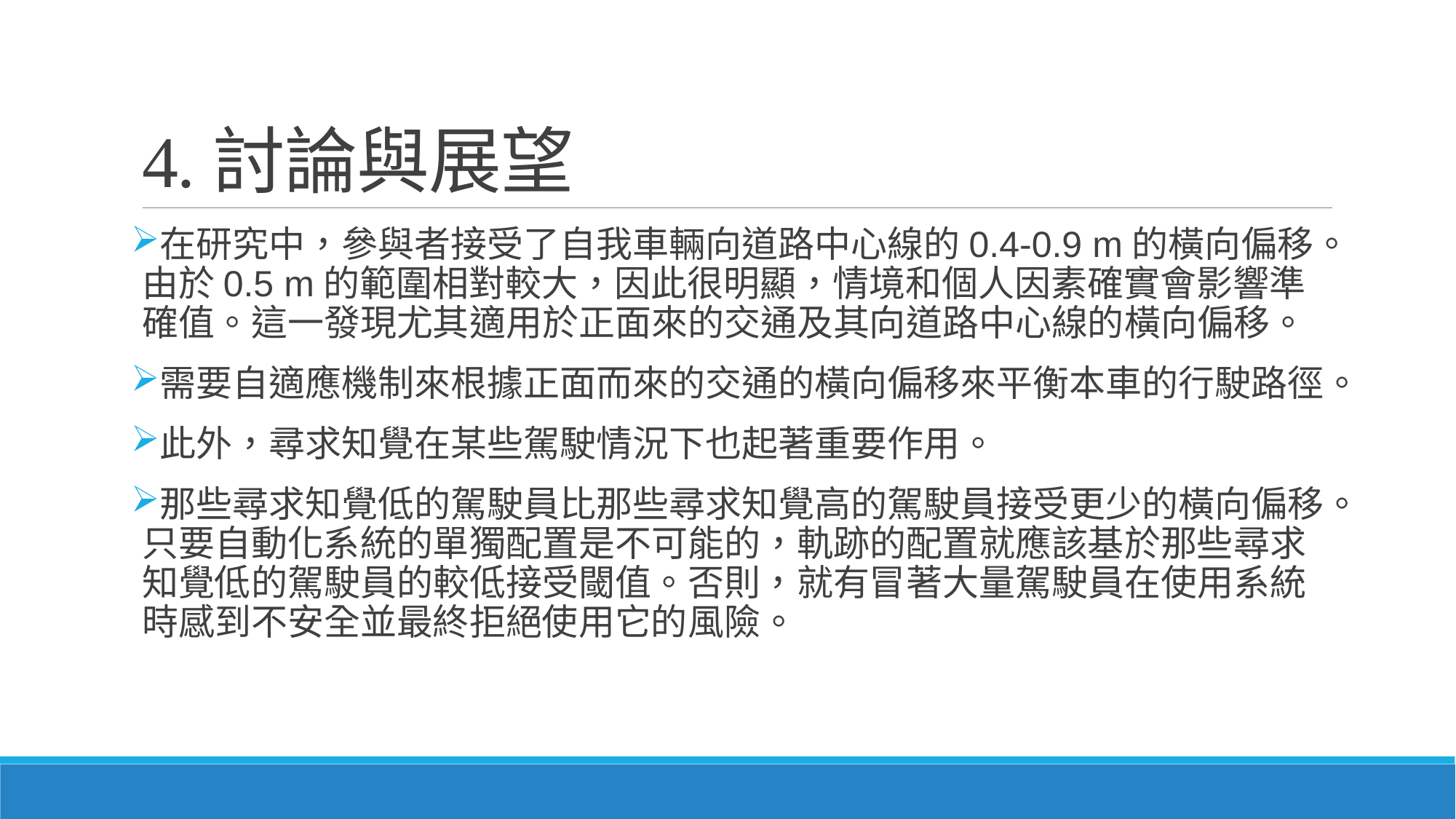

# 4.討論與展望
在研究中，參與者接受了自我車輛向道路中心線的0.4-0.9 m的橫向偏移。由於0.5 m的範圍相對較大，因此很明顯，情境和個人因素確實會影響準確值。這一發現尤其適用於正面來的交通及其向道路中心線的橫向偏移。
需要自適應機制來根據正面而來的交通的橫向偏移來平衡本車的行駛路徑。
此外，尋求知覺在某些駕駛情況下也起著重要作用。
那些尋求知覺低的駕駛員比那些尋求知覺高的駕駛員接受更少的橫向偏移。只要自動化系統的單獨配置是不可能的，軌跡的配置就應該基於那些尋求知覺低的駕駛員的較低接受閾值。否則，就有冒著大量駕駛員在使用系統時感到不安全並最終拒絕使用它的風險。